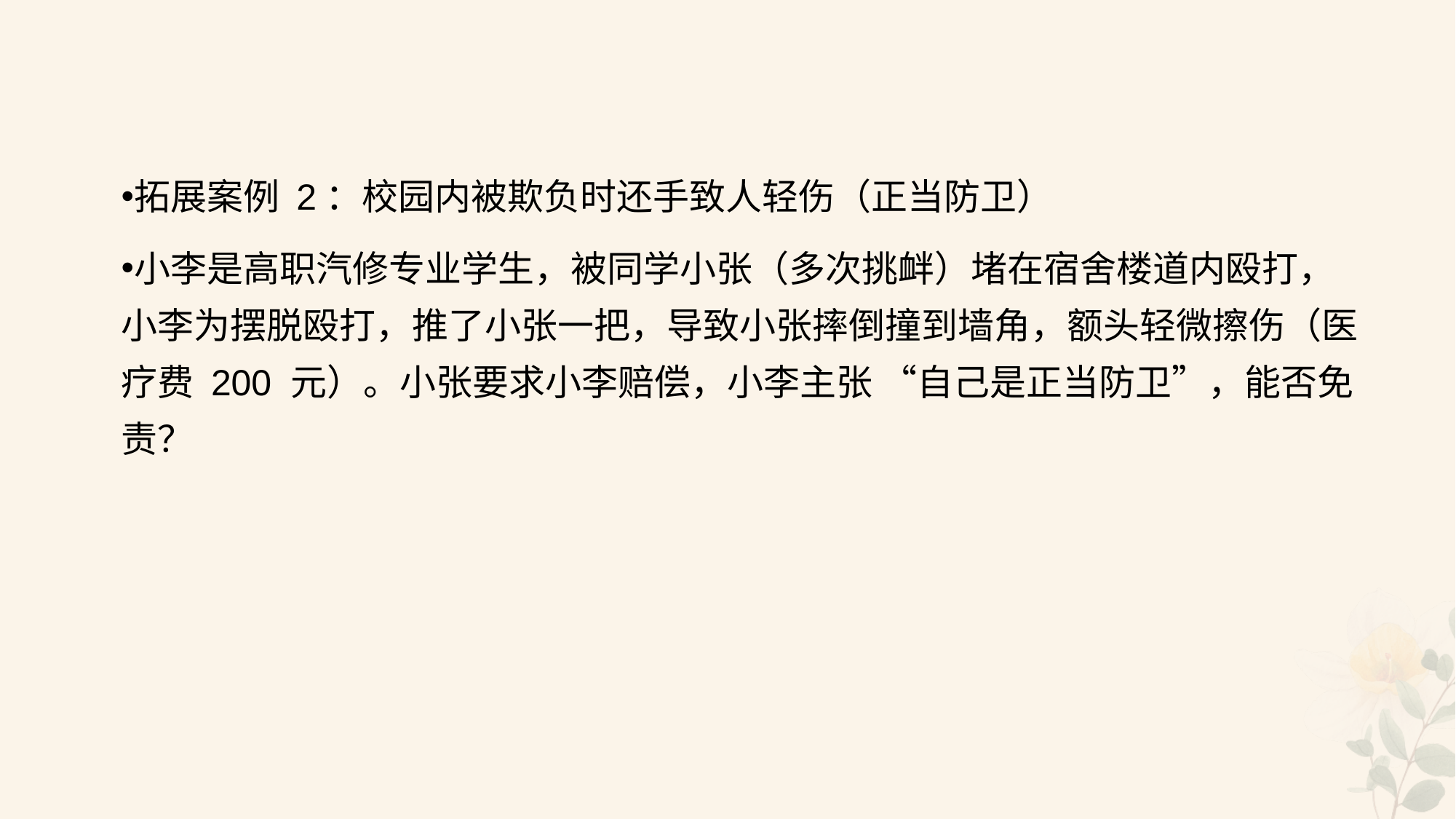

#
拓展案例 2：校园内被欺负时还手致人轻伤（正当防卫）
小李是高职汽修专业学生，被同学小张（多次挑衅）堵在宿舍楼道内殴打，小李为摆脱殴打，推了小张一把，导致小张摔倒撞到墙角，额头轻微擦伤（医疗费 200 元）。小张要求小李赔偿，小李主张 “自己是正当防卫”，能否免责？